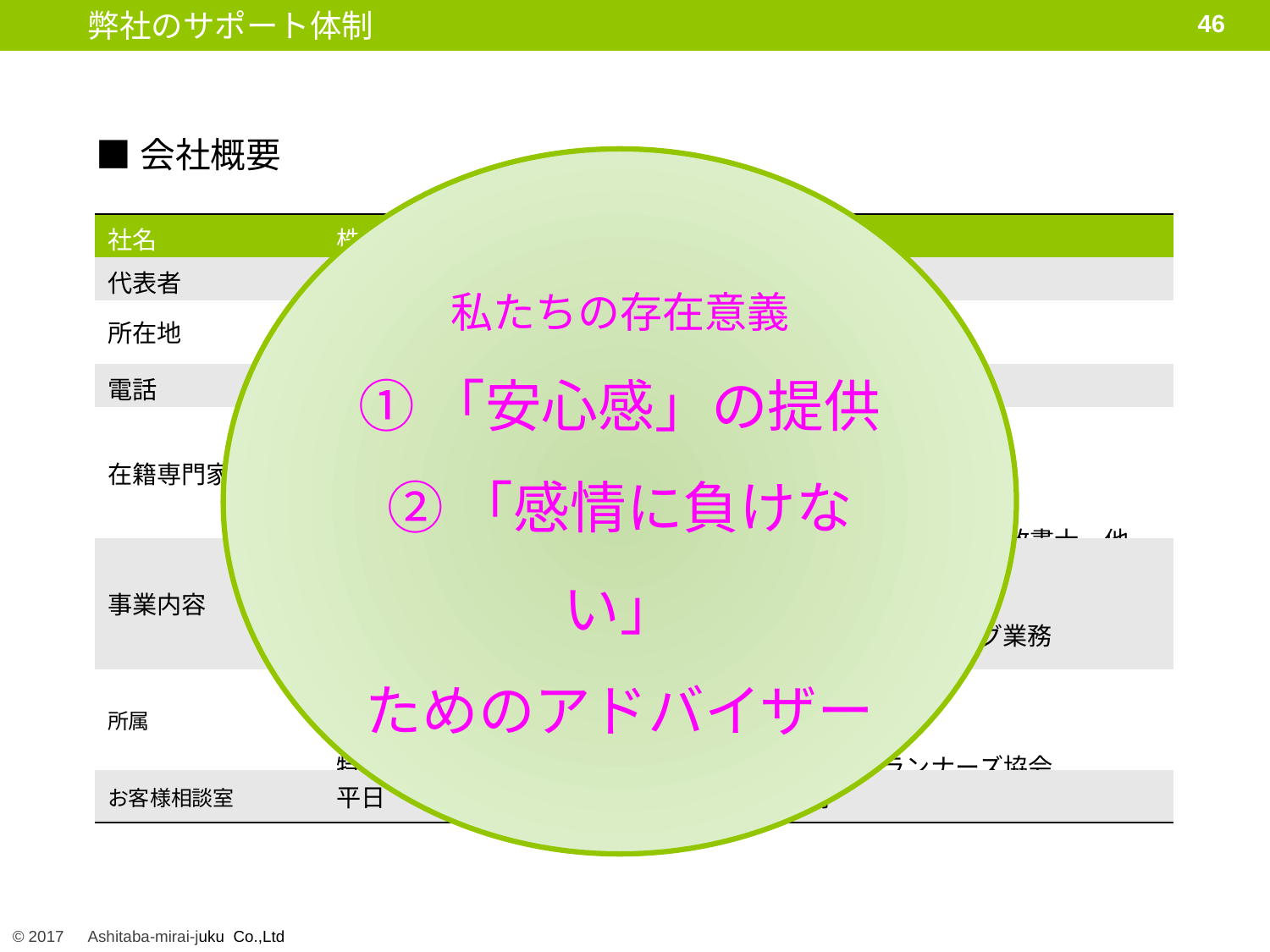

弊社のサポート体制
46
■会社概要
私たちの存在意義
①「安心感」の提供
②「感情に負けない」
ためのアドバイザー
| 社名 |  | 株式会社あしたば未来塾 |
| --- | --- | --- |
| 代表者 |  | 代表取締役　安藤　宏和 |
| 所在地 |  | 〒231-0021 横浜市中区日本大通１５番地　横浜朝日会館６階 |
| 電話 |  | 045－263－8535（代表） |
| 在籍専門家 |  | ファイナンシャルプランナー　５名 　（うち　４０代女性　１名、３０代女性　１名 　　　　 　３０代男性　２名、２０代男性　１名 保有資格：ＡＦＰ、ＴＬＣ、証券外務員一種、司法書士、行政書士　他 |
| 事業内容 |  | 金融に関する教育・研修事業 企業年金制度に関するコンサルティング業務 資産運用、ライフプランニングに関するコンサルティング業務 金融商品の仲介・募集に関する業務 |
| 所属 |  | 一般社団法人　確定拠出年金教育支援協会 一般社団法人　ドルコスト平均法協会 特定非営利活動法人　日本ファイナンシャル・プランナーズ協会 |
| お客様相談室 |  | 平日　８時～２１時、土日祝　９時～２０時 |
© 2017　Ashitaba-mirai-juku  Co.,Ltd